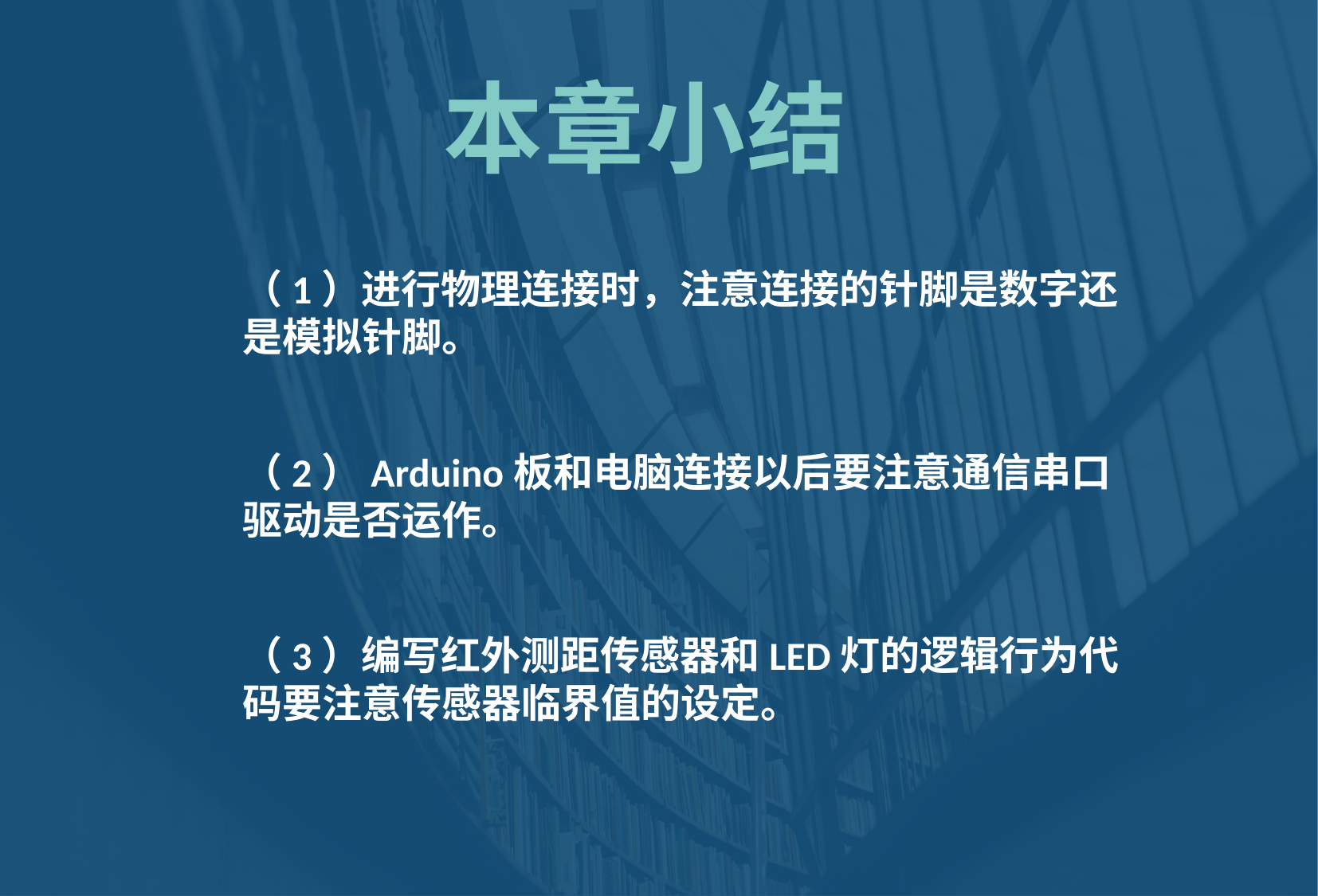

本章小结
（1）进行物理连接时，注意连接的针脚是数字还是模拟针脚。

（2）Arduino板和电脑连接以后要注意通信串口驱动是否运作。

（3）编写红外测距传感器和LED灯的逻辑行为代码要注意传感器临界值的设定。